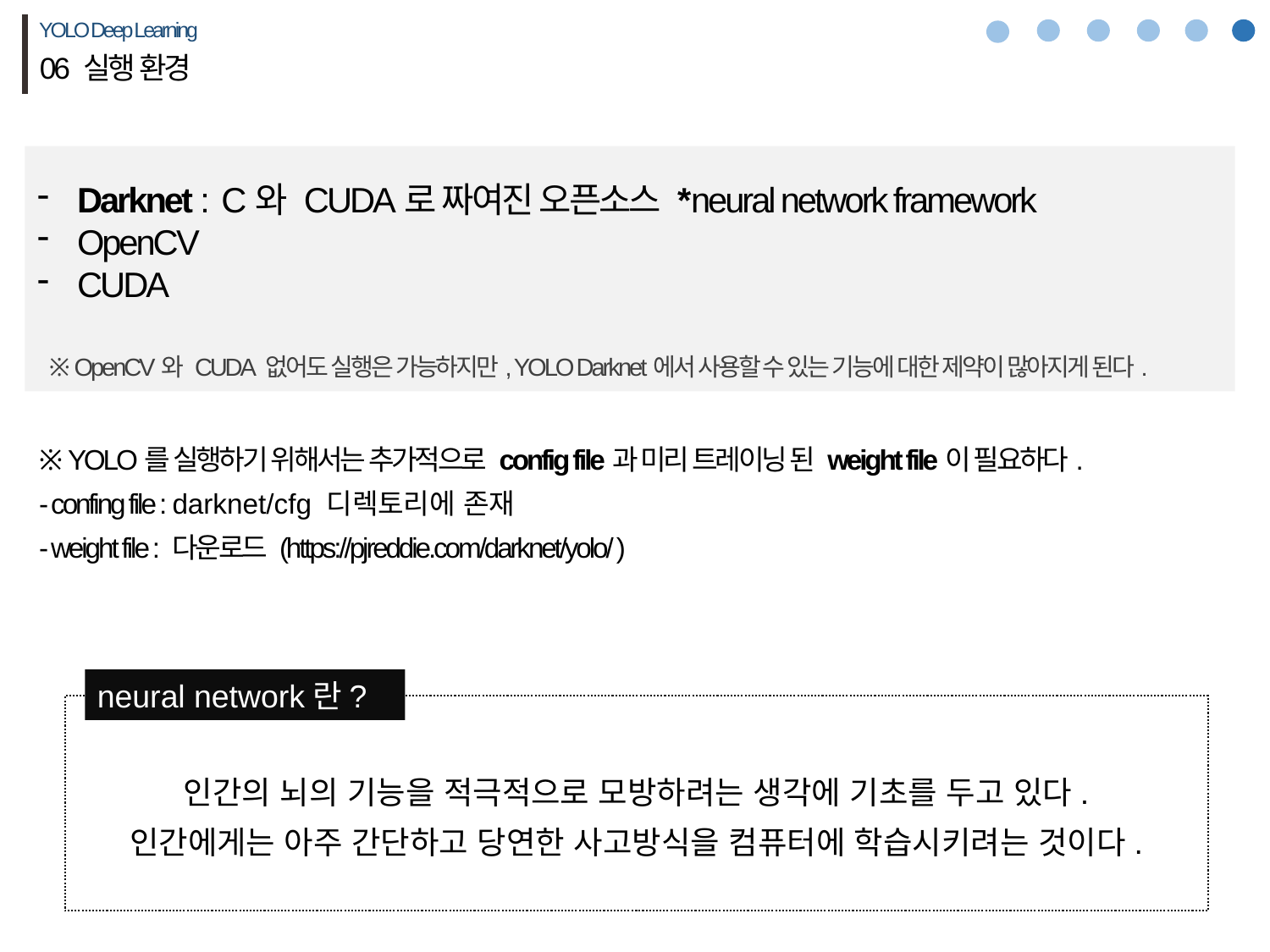

YOLO Deep Learning

06 실행 환경

Darknet :  C와 CUDA로 짜여진 오픈소스 *neural network framework
OpenCV
CUDA

 ※ OpenCV와 CUDA 없어도 실행은 가능하지만, YOLO Darknet에서 사용할 수 있는 기능에 대한 제약이 많아지게 된다.
※ YOLO를 실행하기 위해서는 추가적으로 config file과 미리 트레이닝 된 weight file이 필요하다.
- confing file : darknet/cfg 디렉토리에 존재
- weight file : 다운로드 (https://pjreddie.com/darknet/yolo/ )
neural network란?

인간의 뇌의 기능을 적극적으로 모방하려는 생각에 기초를 두고 있다.
인간에게는 아주 간단하고 당연한 사고방식을 컴퓨터에 학습시키려는 것이다.